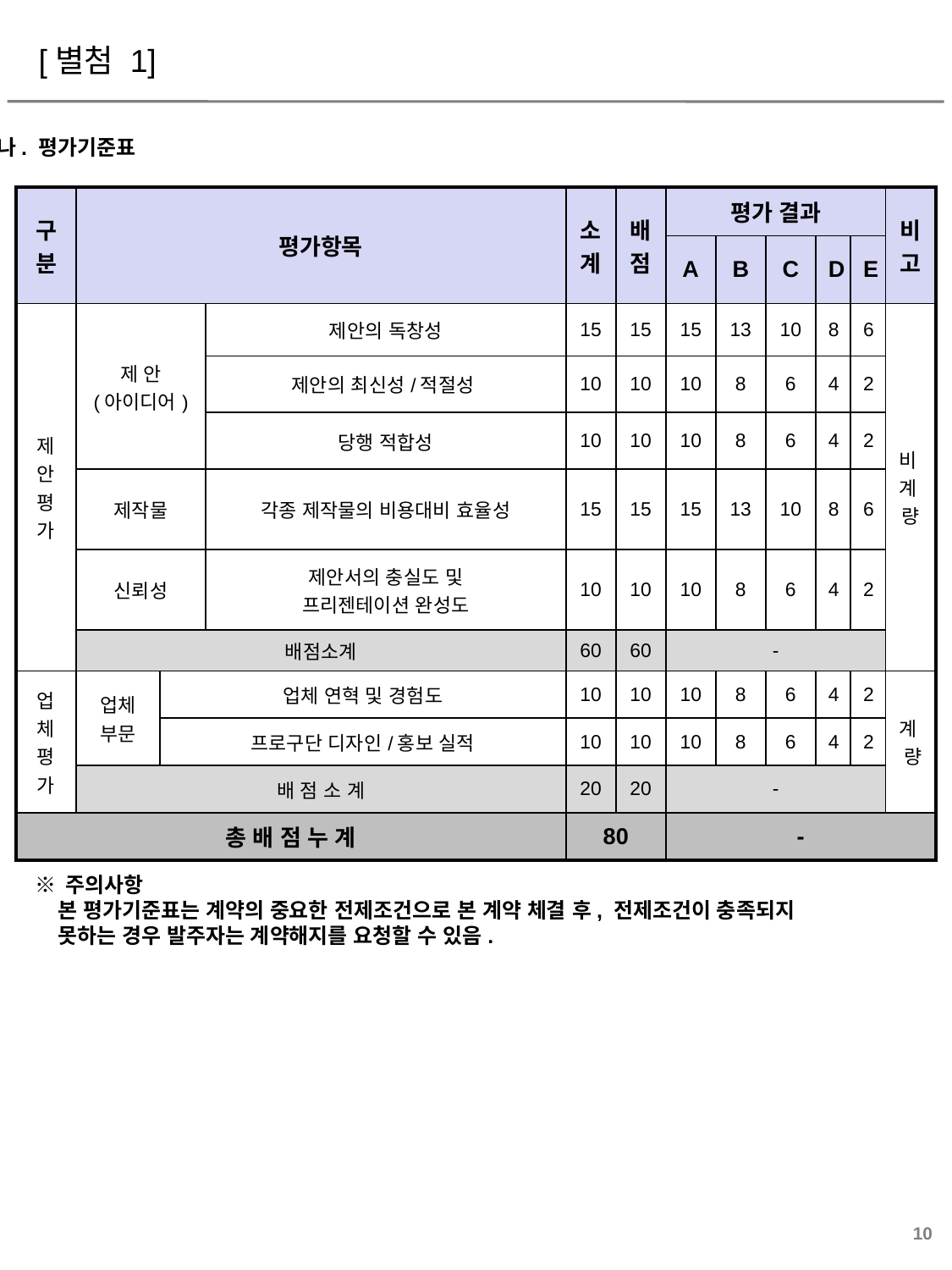

[별첨 1]
나. 평가기준표
| 구 분 | 평가항목 |  |  | 소 계 | 배 점 | 평가 결과 |  |  |  |  | 비 고 |
| --- | --- | --- | --- | --- | --- | --- | --- | --- | --- | --- | --- |
|  |  |  |  |  |  | A | B | C | D | E |  |
| 제 안 평 가 | 제 안 (아이디어) |  | 제안의 독창성 | 15 | 15 | 15 | 13 | 10 | 8 | 6 | 비 계 량 |
|  |  |  | 제안의 최신성/적절성 | 10 | 10 | 10 | 8 | 6 | 4 | 2 |  |
|  |  |  | 당행 적합성 | 10 | 10 | 10 | 8 | 6 | 4 | 2 |  |
|  | 제작물 |  | 각종 제작물의 비용대비 효율성 | 15 | 15 | 15 | 13 | 10 | 8 | 6 |  |
|  | 신뢰성 |  | 제안서의 충실도 및 프리젠테이션 완성도 | 10 | 10 | 10 | 8 | 6 | 4 | 2 |  |
|  | 배점소계 |  |  | 60 | 60 | - |  |  |  |  |  |
| 업 체 평 가 | 업체 부문 | 업체 연혁 및 경험도 |  | 10 | 10 | 10 | 8 | 6 | 4 | 2 | 계 량 |
|  |  | 프로구단 디자인/홍보 실적 |  | 10 | 10 | 10 | 8 | 6 | 4 | 2 |  |
|  | 배 점 소 계 |  |  | 20 | 20 | - |  |  |  |  |  |
| 총 배 점 누 계 |  |  |  | 80 |  | - |  |  |  |  |  |
※ 주의사항
   본 평가기준표는 계약의 중요한 전제조건으로 본 계약 체결 후, 전제조건이 충족되지
   못하는 경우 발주자는 계약해지를 요청할 수 있음.
10